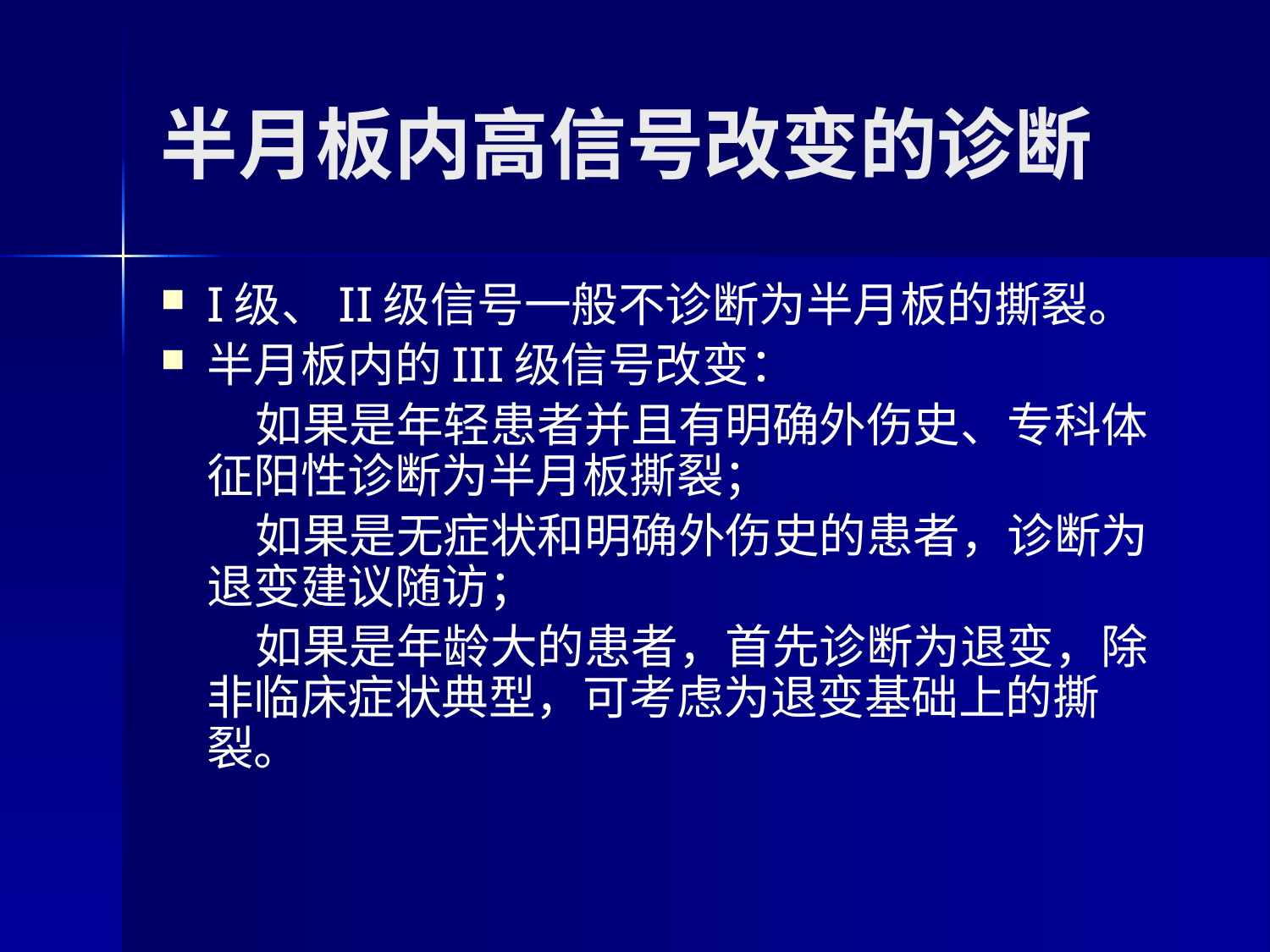

半月板内高信号改变的诊断
I级、II级信号一般不诊断为半月板的撕裂。
半月板内的III级信号改变：
        如果是年轻患者并且有明确外伤史、专科体征阳性诊断为半月板撕裂；
        如果是无症状和明确外伤史的患者，诊断为退变建议随访；
        如果是年龄大的患者，首先诊断为退变，除非临床症状典型，可考虑为退变基础上的撕裂。